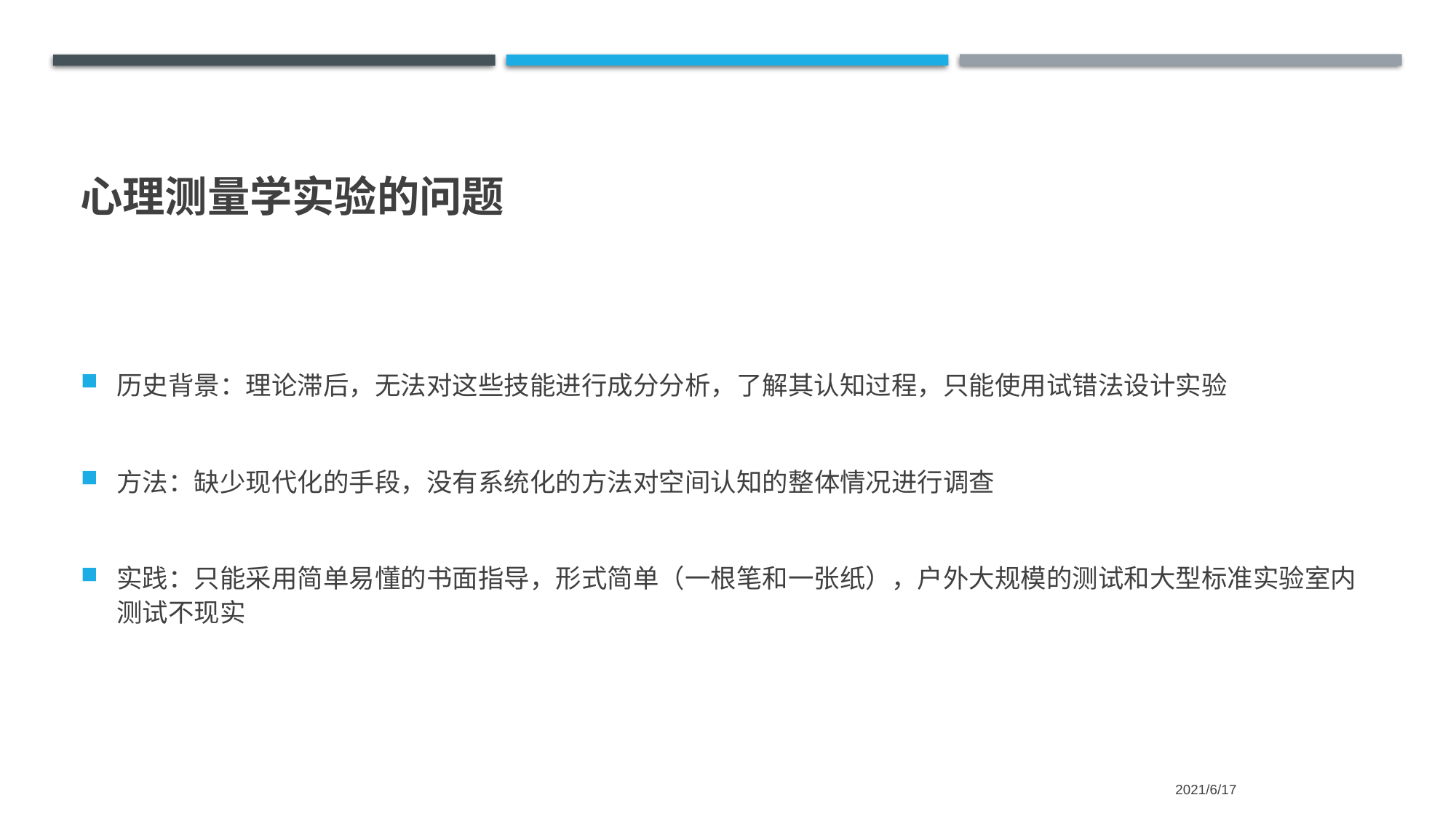

# 心理测量学实验的问题
历史背景：理论滞后，无法对这些技能进行成分分析，了解其认知过程，只能使用试错法设计实验

方法：缺少现代化的手段，没有系统化的方法对空间认知的整体情况进行调查

实践：只能采用简单易懂的书面指导，形式简单（一根笔和一张纸），户外大规模的测试和大型标准实验室内测试不现实
2021/6/17